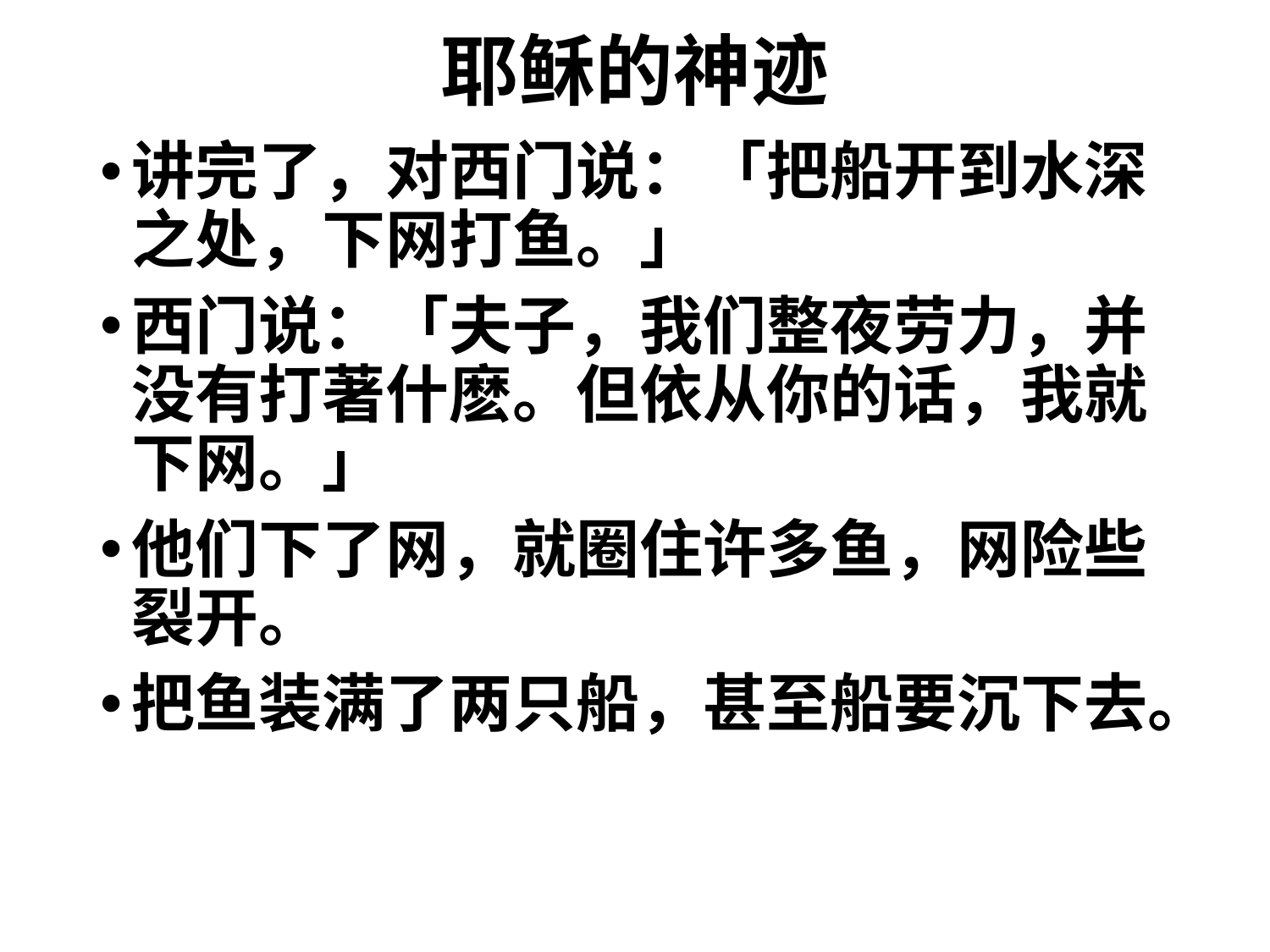

# 耶稣的神迹
讲完了，对西门说：「把船开到水深之处，下网打鱼。」
西门说：「夫子，我们整夜劳力，并没有打著什麽。但依从你的话，我就下网。」
他们下了网，就圈住许多鱼，网险些裂开。
把鱼装满了两只船，甚至船要沉下去。